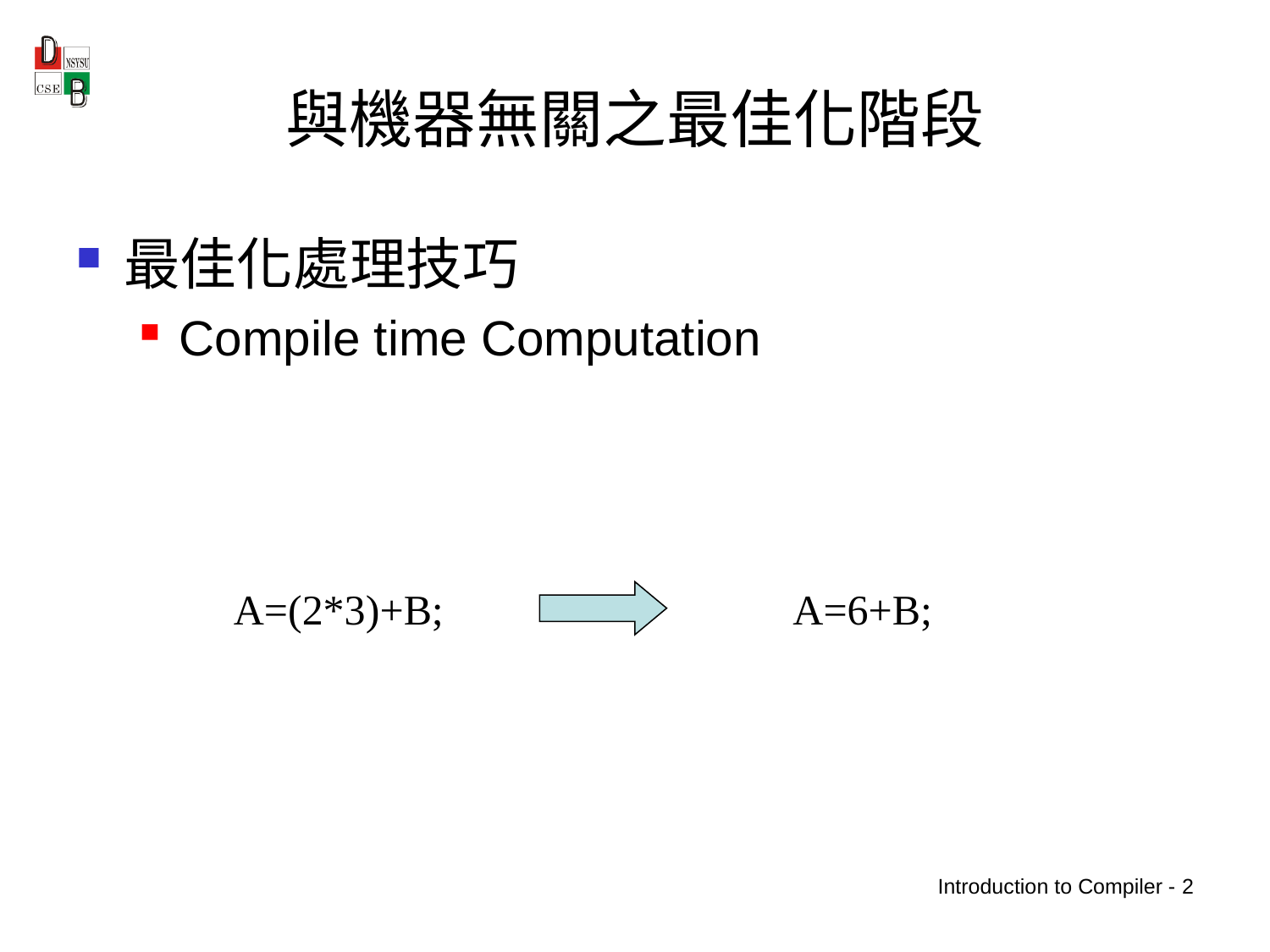

# 與機器無關之最佳化階段
最佳化處理技巧
Compile time Computation
A=(2*3)+B;
A=6+B;

Introduction to Compiler - 2